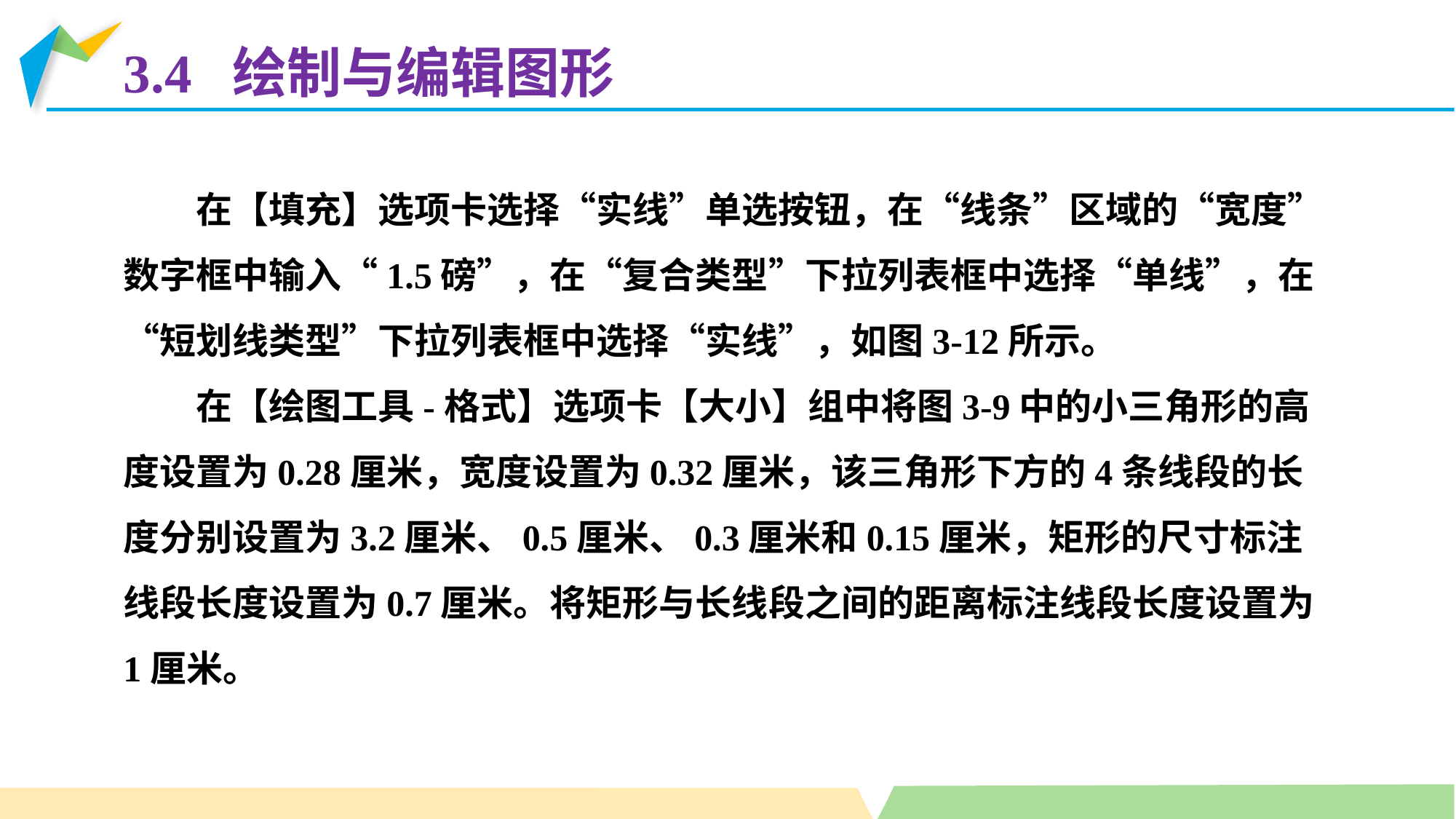

3.4  绘制与编辑图形
在【填充】选项卡选择“实线”单选按钮，在“线条”区域的“宽度”数字框中输入“1.5磅”，在“复合类型”下拉列表框中选择“单线”，在“短划线类型”下拉列表框中选择“实线”，如图3-12所示。
在【绘图工具-格式】选项卡【大小】组中将图3-9中的小三角形的高度设置为0.28厘米，宽度设置为0.32厘米，该三角形下方的4条线段的长度分别设置为3.2厘米、0.5厘米、0.3厘米和0.15厘米，矩形的尺寸标注线段长度设置为0.7厘米。将矩形与长线段之间的距离标注线段长度设置为1厘米。